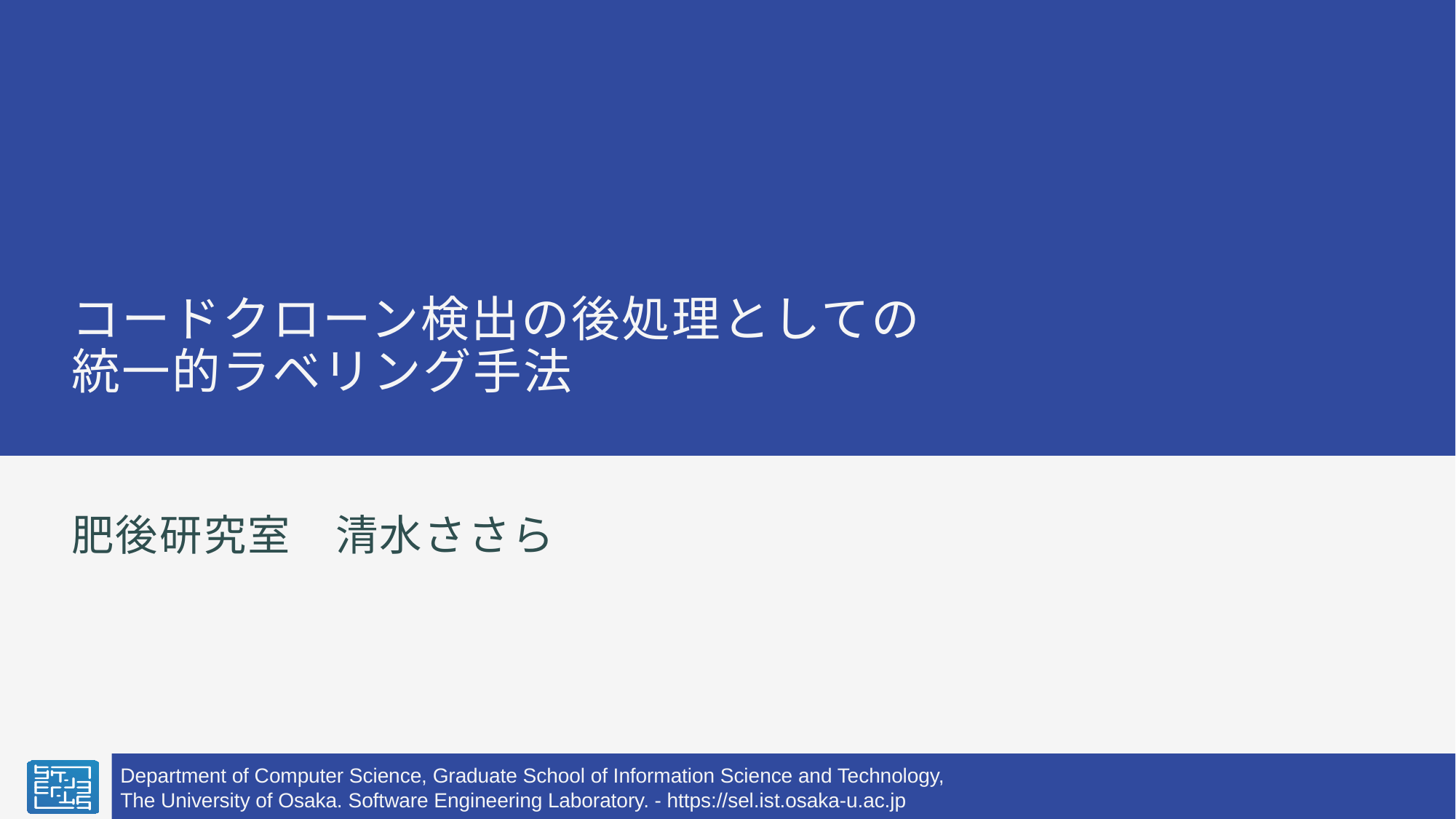

# コードクローン検出の後処理としての 統一的ラベリング手法
肥後研究室　清水ささら